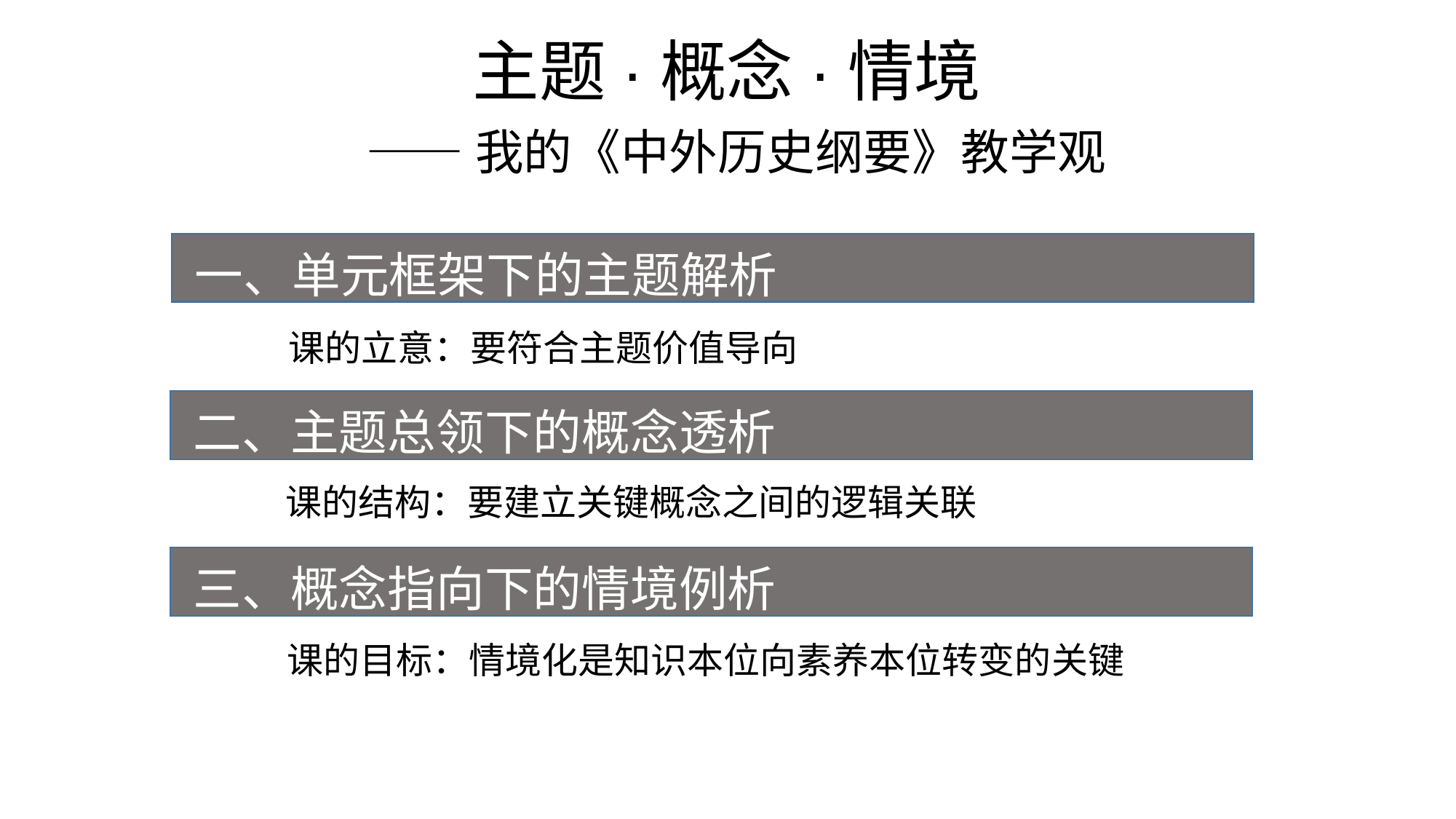

主题·概念·情境
——我的《中外历史纲要》教学观

一、单元框架下的主题解析
课的立意：要符合主题价值导向

二、主题总领下的概念透析
课的结构：要建立关键概念之间的逻辑关联

三、概念指向下的情境例析
课的目标：情境化是知识本位向素养本位转变的关键